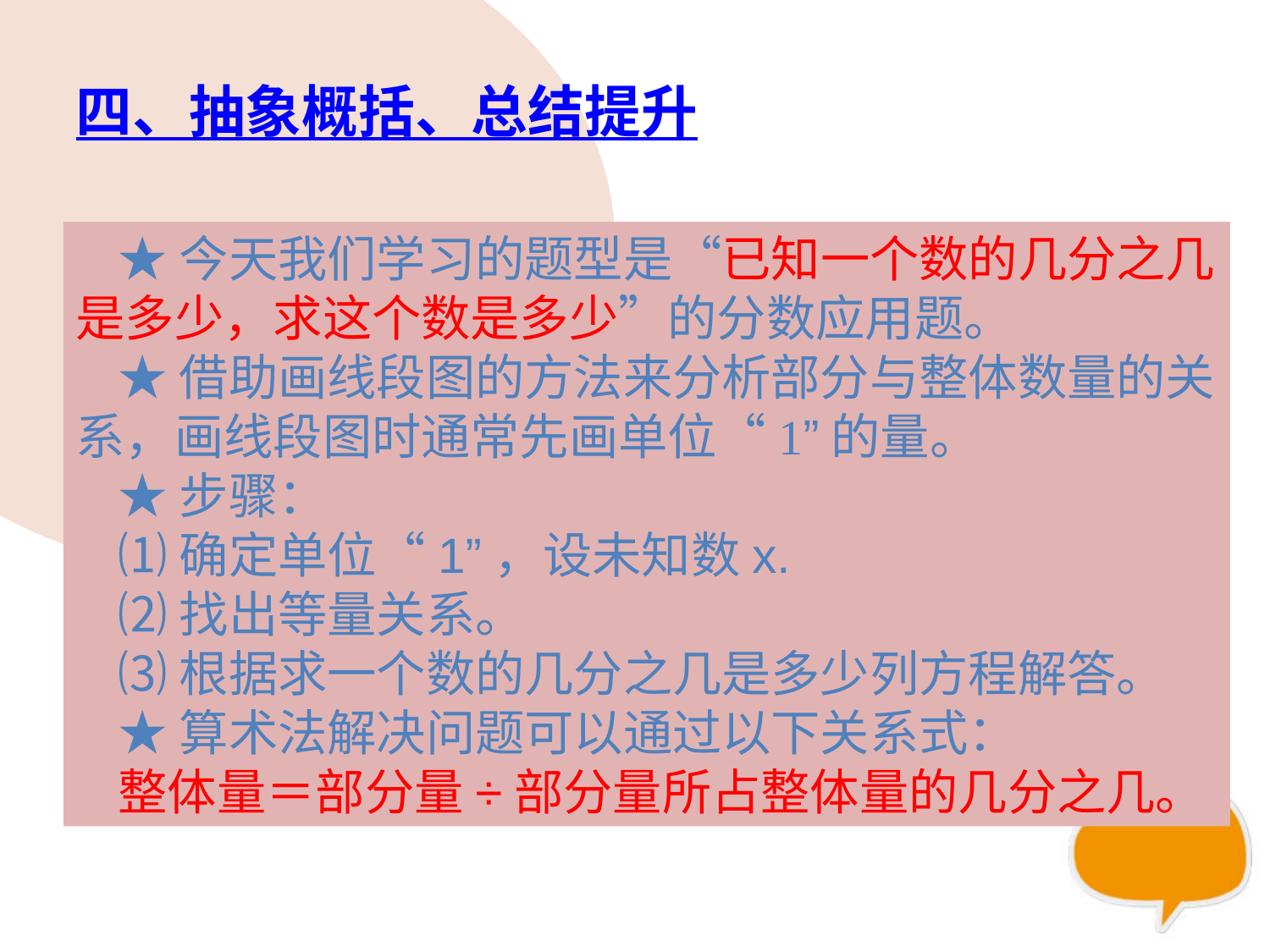

四、抽象概括、总结提升
★今天我们学习的题型是“已知一个数的几分之几是多少，求这个数是多少”的分数应用题。
★借助画线段图的方法来分析部分与整体数量的关系，画线段图时通常先画单位“1”的量。
★步骤：
⑴确定单位“1”，设未知数x.
⑵找出等量关系。
⑶根据求一个数的几分之几是多少列方程解答。
★算术法解决问题可以通过以下关系式：
整体量＝部分量÷部分量所占整体量的几分之几。